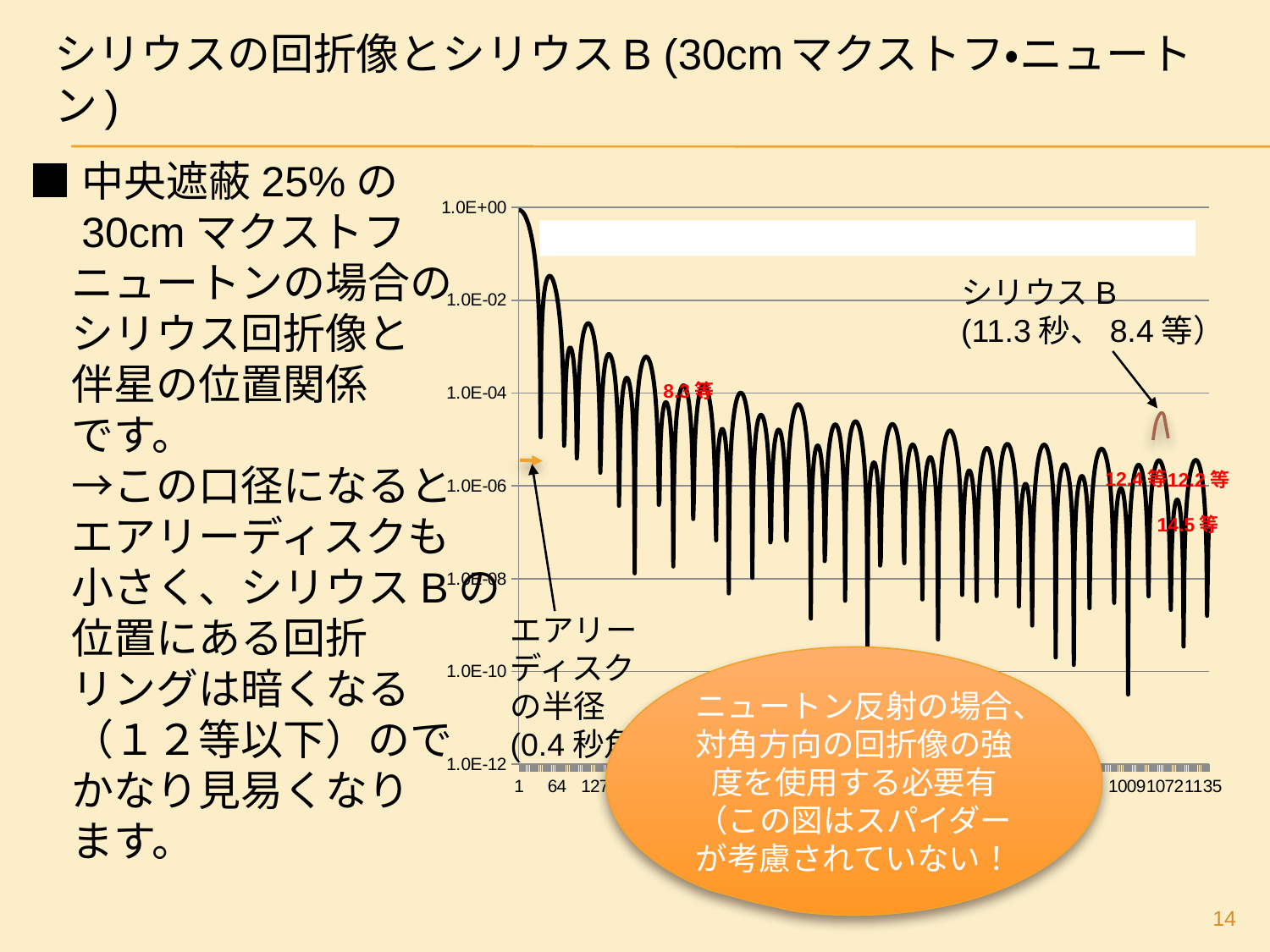

# シリウスの回折像とシリウスB (30cmマクストフ・ニュートン)
■中央遮蔽25%の
　30cmマクストフ
　ニュートンの場合の
　シリウス回折像と
　伴星の位置関係
　です。
　→この口径になると
　エアリーディスクも
　小さく、シリウスBの
　位置にある回折
　リングは暗くなる
　（１２等以下）ので
　かなり見易くなり
　ます。

### Chart

| Category |  |
|---|---|
シリウスB
(11.3秒、8.4等）
8.3等

12.4等
12.2等
14.5等
エアリー
ディスク
の半径
(0.4秒角）
ニュートン反射の場合、対角方向の回折像の強度を使用する必要有
（この図はスパイダーが考慮されていない！
14